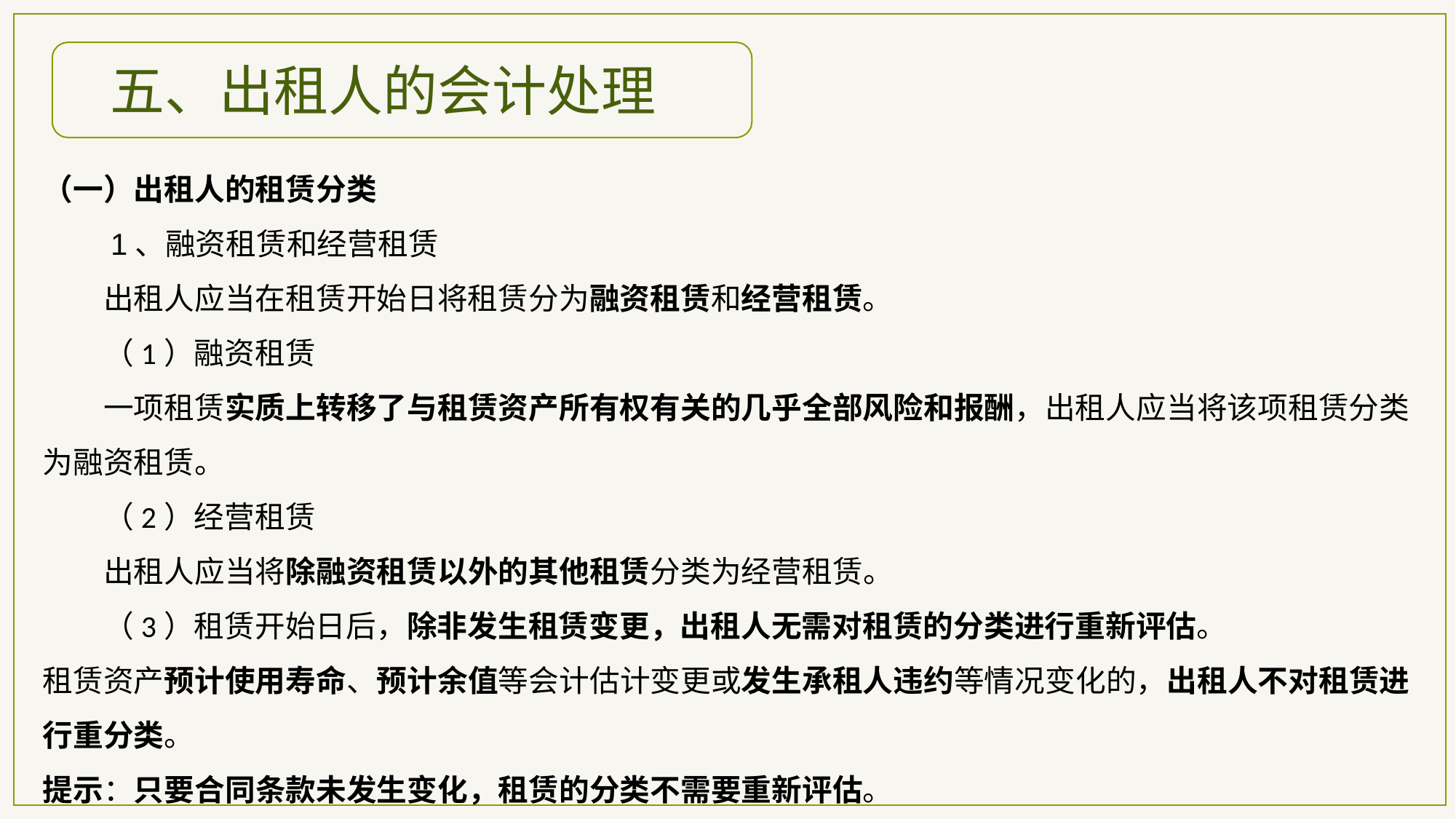

五、出租人的会计处理
（一）出租人的租赁分类
　　1、融资租赁和经营租赁
　　出租人应当在租赁开始日将租赁分为融资租赁和经营租赁。
　　（1）融资租赁
　　一项租赁实质上转移了与租赁资产所有权有关的几乎全部风险和报酬，出租人应当将该项租赁分类为融资租赁。
　　（2）经营租赁
　　出租人应当将除融资租赁以外的其他租赁分类为经营租赁。
　　（3）租赁开始日后，除非发生租赁变更，出租人无需对租赁的分类进行重新评估。
租赁资产预计使用寿命、预计余值等会计估计变更或发生承租人违约等情况变化的，出租人不对租赁进行重分类。
提示：只要合同条款未发生变化，租赁的分类不需要重新评估。